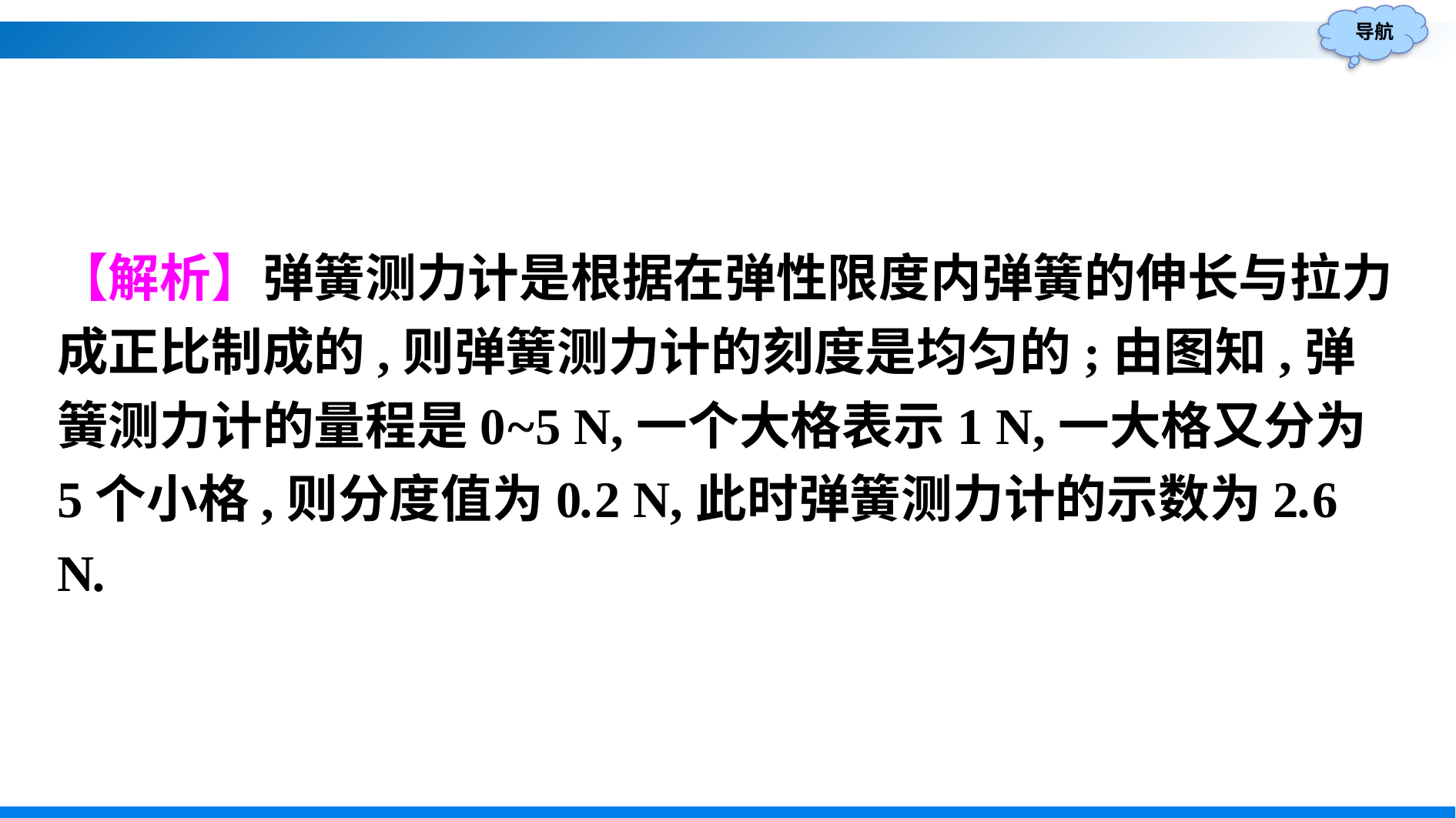

【解析】弹簧测力计是根据在弹性限度内弹簧的伸长与拉力成正比制成的,则弹簧测力计的刻度是均匀的;由图知,弹簧测力计的量程是0~5 N,一个大格表示1 N,一大格又分为5个小格,则分度值为0.2 N,此时弹簧测力计的示数为2.6 N.